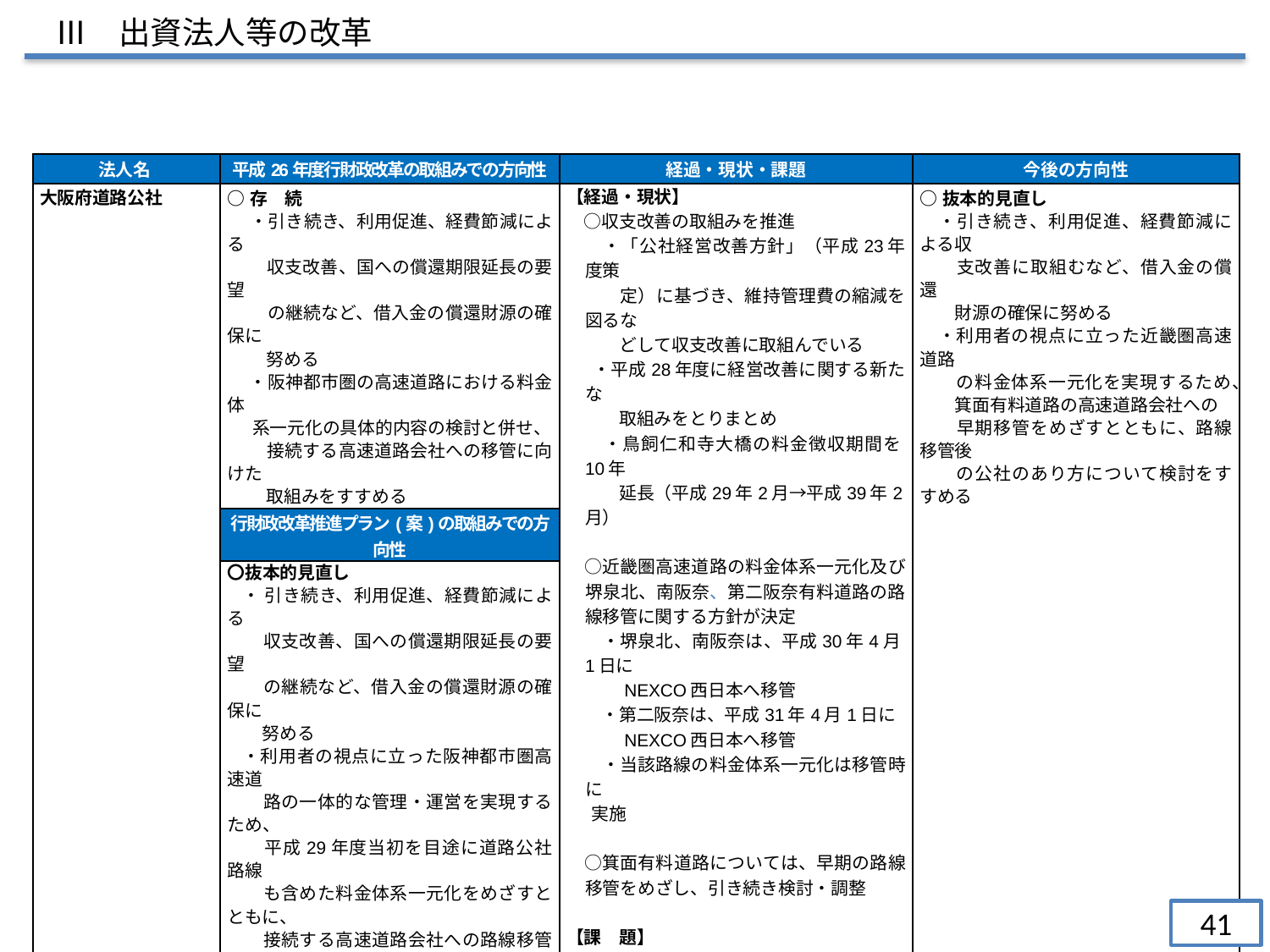

Ⅲ　出資法人等の改革
| 法人名 | 平成26年度行財政改革の取組みでの方向性 | 経過・現状・課題 | 今後の方向性 |
| --- | --- | --- | --- |
| 大阪府道路公社 | ○存　続 ・引き続き、利用促進、経費節減による 　　 収支改善、国への償還期限延長の要望 　 　の継続など、借入金の償還財源の確保に 　　 努める ・阪神都市圏の高速道路における料金体 系一元化の具体的内容の検討と併せ、 　　 接続する高速道路会社への移管に向けた 　　 取組みをすすめる | 【経過・現状】 　○収支改善の取組みを推進 　　・「公社経営改善方針」（平成23年度策 　　　定）に基づき、維持管理費の縮減を図るな 　　　どして収支改善に取組んでいる 　 ・平成28年度に経営改善に関する新たな 　　　取組みをとりまとめ 　　・鳥飼仁和寺大橋の料金徴収期間を10年　　 　　　延長（平成29年2月→平成39年2月） 　 　○近畿圏高速道路の料金体系一元化及び堺泉北、南阪奈、第二阪奈有料道路の路線移管に関する方針が決定 　　・堺泉北、南阪奈は、平成30年4月1日に 　　　NEXCO西日本へ移管 　　・第二阪奈は、平成31年4月1日に 　　　NEXCO西日本へ移管 　　・当該路線の料金体系一元化は移管時に 実施 　○箕面有料道路については、早期の路線移管をめざし、引き続き検討・調整 【課　題】 ○借入金の償還財源の確保 ○路線移管の推進 | ○抜本的見直し 　・引き続き、利用促進、経費節減による収 　　支改善に取組むなど、借入金の償還 　　財源の確保に努める 　・利用者の視点に立った近畿圏高速道路 　　の料金体系一元化を実現するため、 　　箕面有料道路の高速道路会社への 　　早期移管をめざすとともに、路線移管後 　　の公社のあり方について検討をすすめる |
|  | 行財政改革推進プラン(案)の取組みでの方向性 |  |  |
|  | 〇抜本的見直し ・ 引き続き、利用促進、経費節減による 　　収支改善、国への償還期限延長の要望 　　の継続など、借入金の償還財源の確保に 　　努める ・利用者の視点に立った阪神都市圏高速道 　　路の一体的な管理・運営を実現するため、 　　平成29年度当初を目途に道路公社路線 　　も含めた料金体系一元化をめざすとともに、 　　接続する高速道路会社への路線移管に向 　　けた取組みをすすめる |  |  |
41